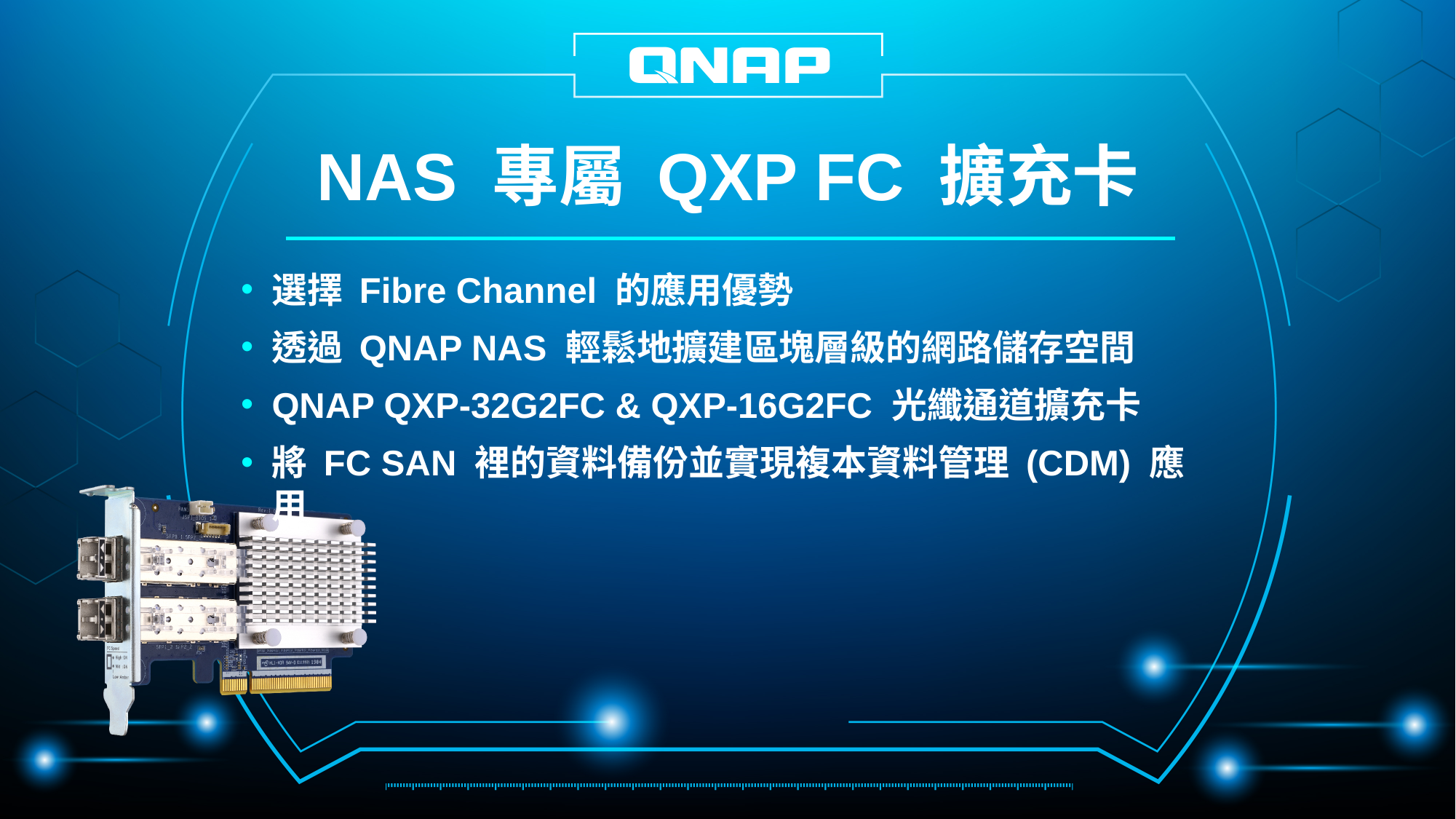

# NAS 專屬 QXP FC 擴充卡
選擇 Fibre Channel 的應用優勢
透過 QNAP NAS 輕鬆地擴建區塊層級的網路儲存空間
QNAP QXP-32G2FC & QXP-16G2FC 光纖通道擴充卡
將 FC SAN 裡的資料備份並實現複本資料管理 (CDM) 應用